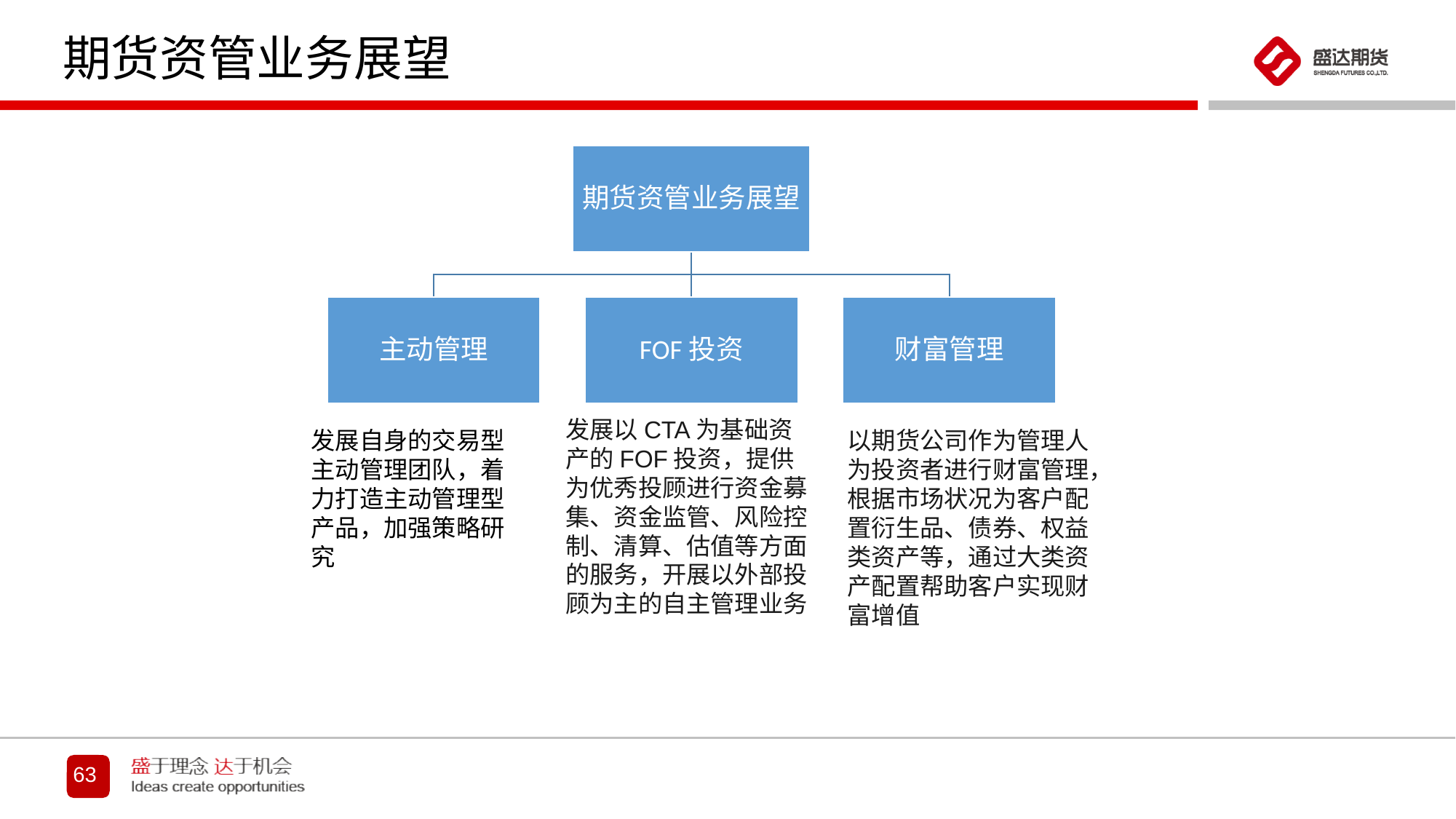

# 期货资管业务展望
期货资管业务展望
主动管理
FOF投资
财富管理
发展以CTA为基础资产的FOF投资，提供为优秀投顾进行资金募集、资金监管、风险控制、清算、估值等方面的服务，开展以外部投顾为主的自主管理业务
发展自身的交易型主动管理团队，着力打造主动管理型产品，加强策略研究
以期货公司作为管理人为投资者进行财富管理，根据市场状况为客户配置衍生品、债券、权益类资产等，通过大类资产配置帮助客户实现财富增值